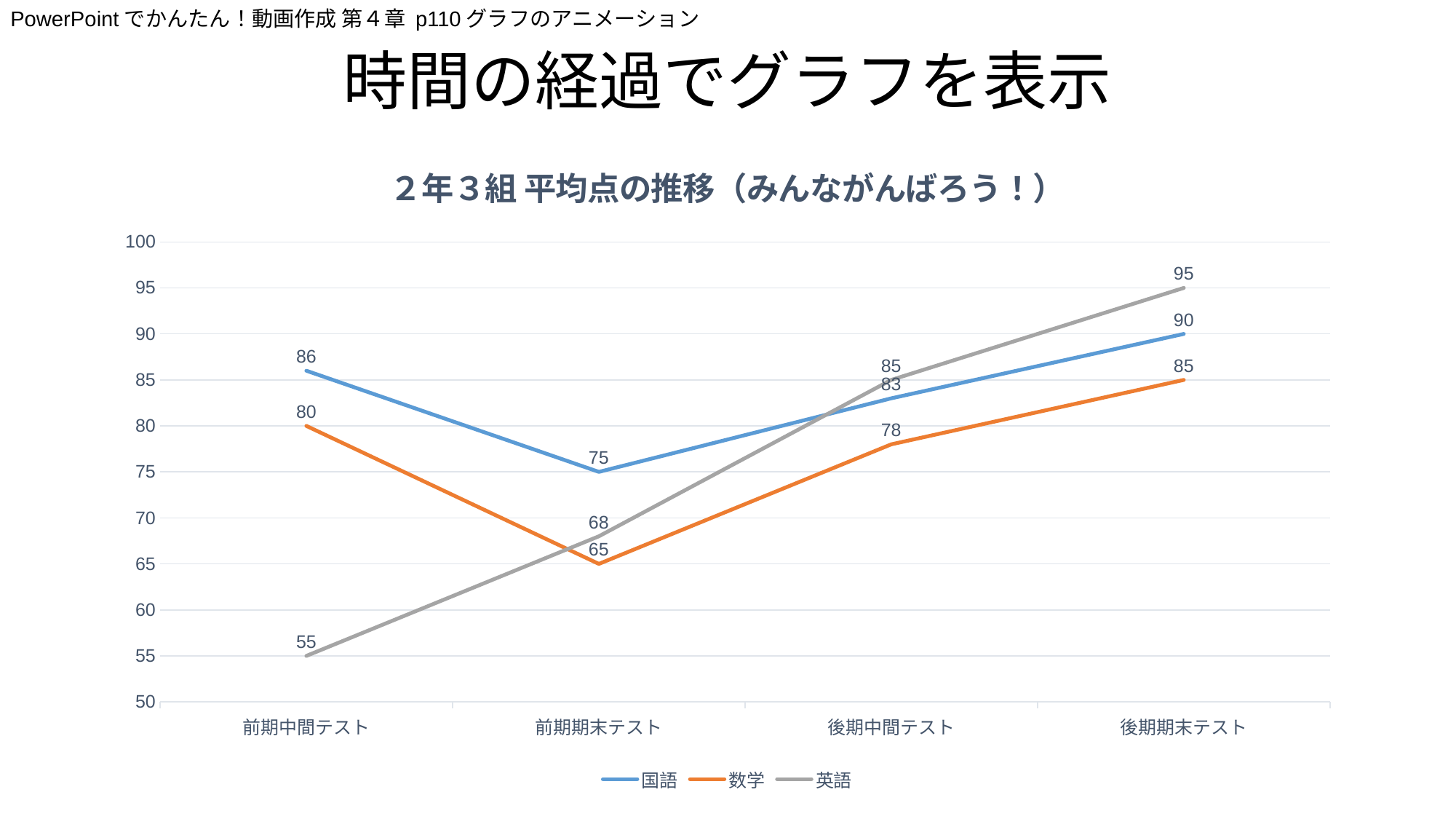

PowerPointでかんたん！動画作成 第４章 p110グラフのアニメーション
# 時間の経過でグラフを表示

### Chart: ２年３組 平均点の推移（みんながんばろう！）

| Category | 国語 | 数学 | 英語 |
|---|---|---|---|
| 前期中間テスト | 86.0 | 80.0 | 55.0 |
| 前期期末テスト | 75.0 | 65.0 | 68.0 |
| 後期中間テスト | 83.0 | 78.0 | 85.0 |
| 後期期末テスト | 90.0 | 85.0 | 95.0 |